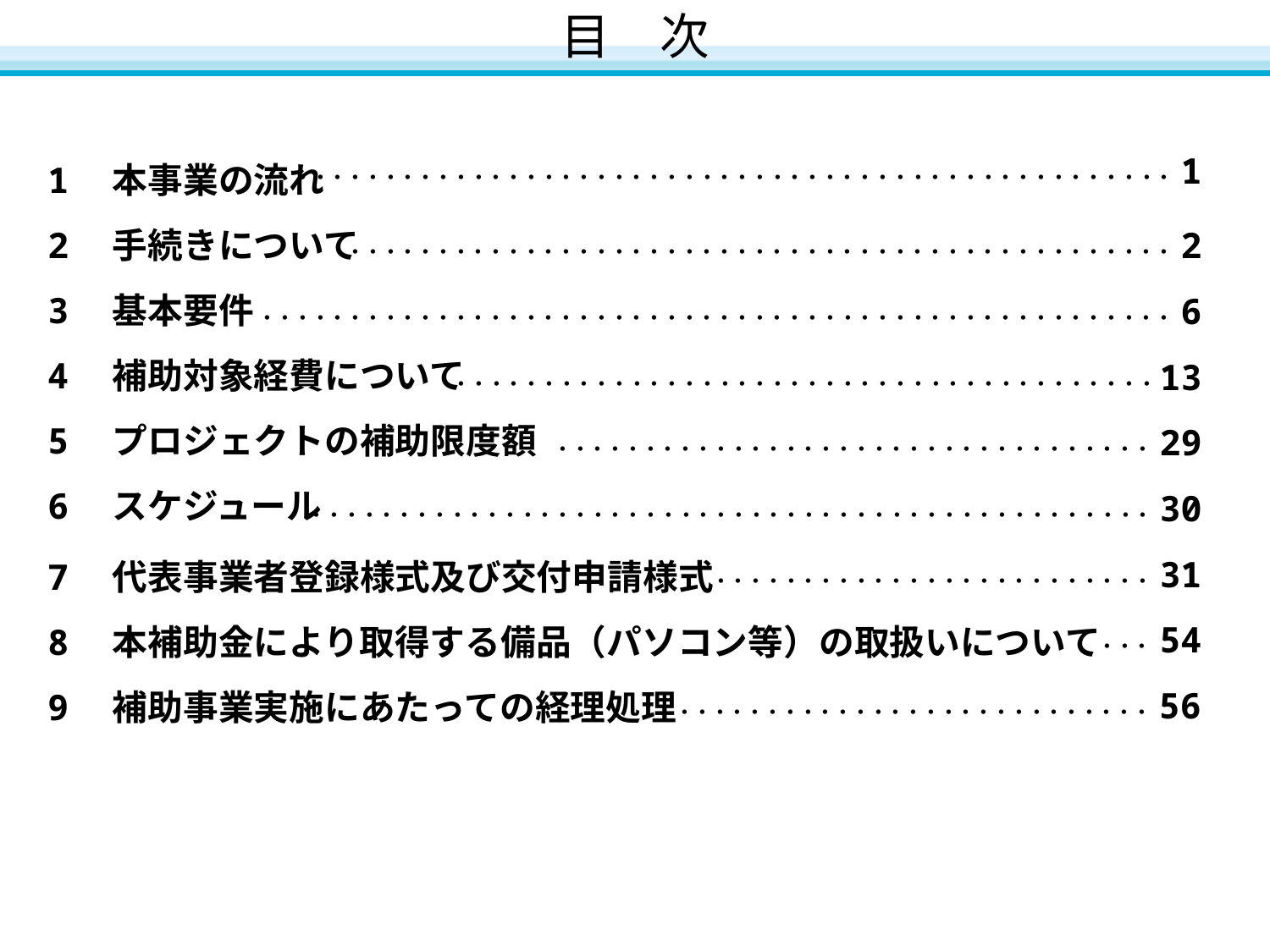

# 目　次
1　本事業の流れ
・・・・・・・・・・・・・・・・・・・・・・・・・・・・・・・・・・・・・・・・・・・・・・・・・・ 1
2　手続きについて
・・・・・・・・・・・・・・・・・・・・・・・・・・・・・・・・・・・・・・・・・・・・・・・ 2
3　基本要件
・・・・・・・・・・・・・・・・・・・・・・・・・・・・・・・・・・・・・・・・・・・・・・・・・・・・ 6
4　補助対象経費について
・・・・・・・・・・・・・・・・・・・・・・・・・・・・・・・・・・・・・・・・13
5　プロジェクトの補助限度額
・・・・・・・・・・・・・・・・・・・・・・・・・・・・・・・・・・ 29
6　スケジュール
・・・・・・・・・・・・・・・・・・・・・・・・・・・・・・・・・・・・・・・・・・・・・・・・ 30
・・・・・・・・・・・・・・・・・・・・・・・・・ 31
7　代表事業者登録様式及び交付申請様式
・・・ 54
8　本補助金により取得する備品（パソコン等）の取扱いについて
・・・・・・・・・・・・・・・・・・・・・・・・・・・ 56
9　補助事業実施にあたっての経理処理